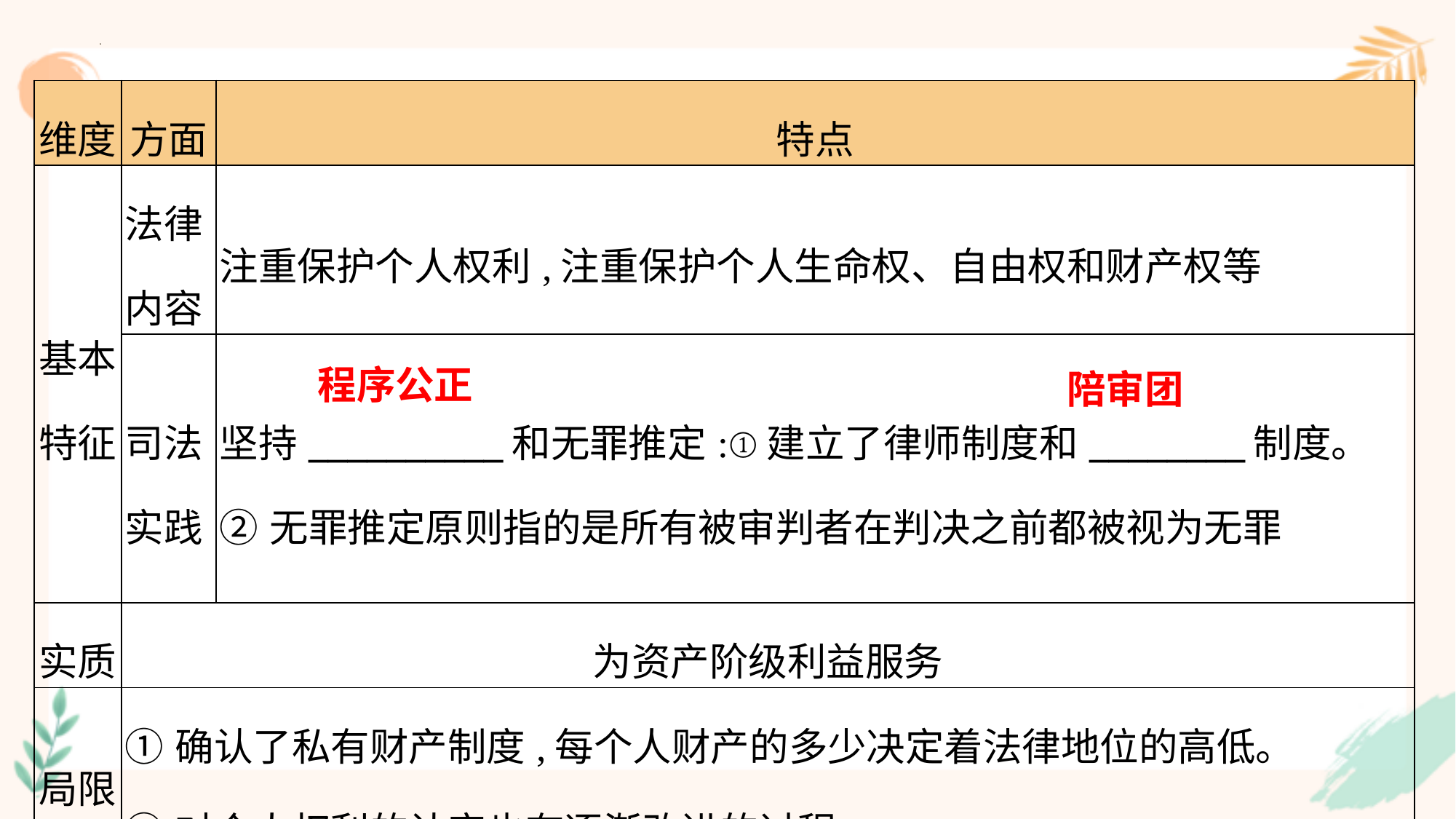

| 维度 | 方面 | 特点 |
| --- | --- | --- |
| 基本 特征 | 法律 内容 | 注重保护个人权利,注重保护个人生命权、自由权和财产权等 |
|  | 司法 实践 | 坚持\_\_\_\_\_\_\_\_\_\_和无罪推定:①建立了律师制度和\_\_\_\_\_\_\_\_制度。 ②无罪推定原则指的是所有被审判者在判决之前都被视为无罪 |
| 实质 | 为资产阶级利益服务 |  |
| 局限 | ①确认了私有财产制度,每个人财产的多少决定着法律地位的高低。 ②对个人权利的认定也有逐渐改进的过程 |  |
程序公正
陪审团